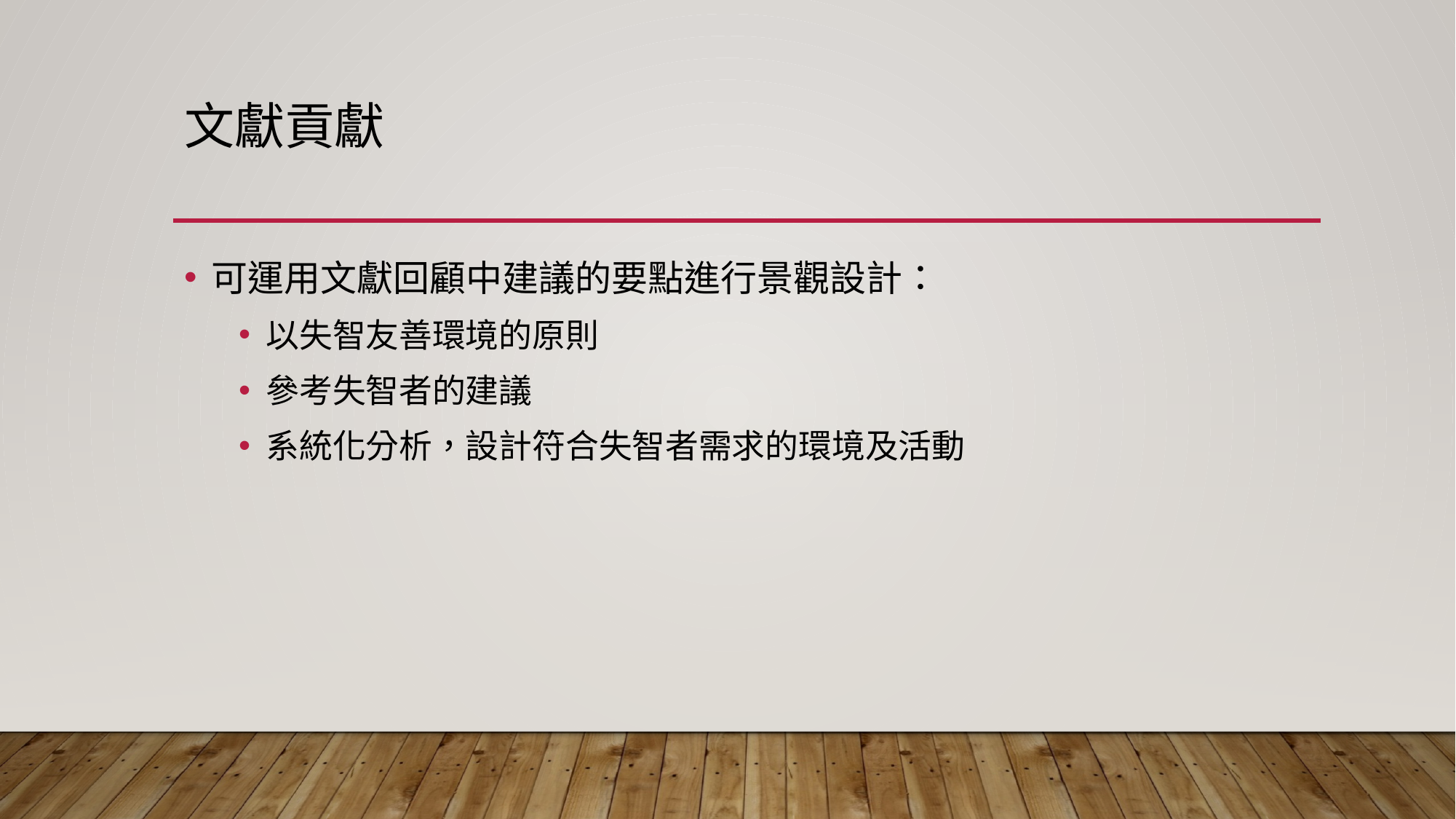

# 文獻貢獻
可運用文獻回顧中建議的要點進行景觀設計：
以失智友善環境的原則
參考失智者的建議
系統化分析，設計符合失智者需求的環境及活動